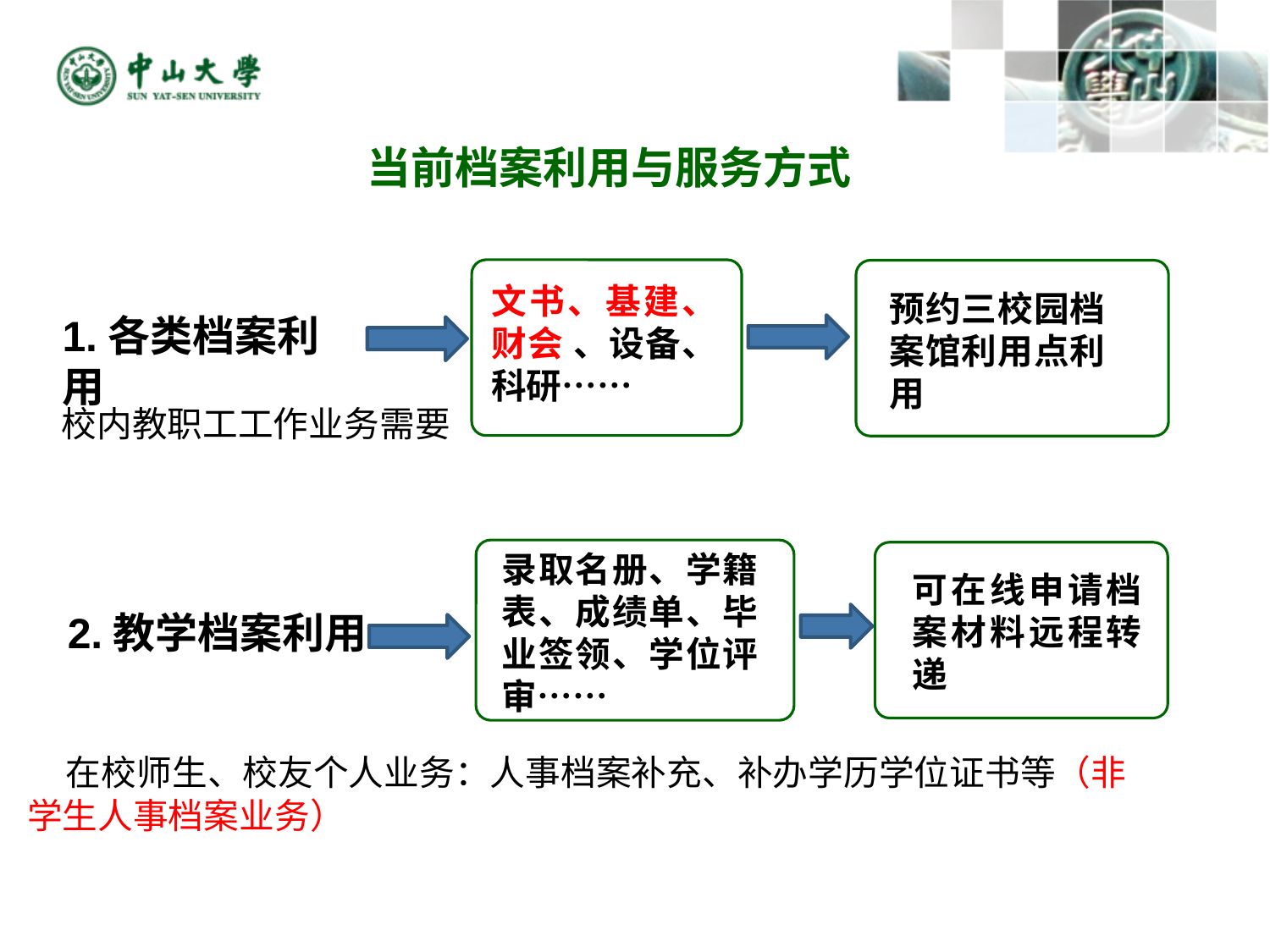

当前档案利用与服务方式

文书、基建、财会 、设备、科研……
预约三校园档案馆利用点利用
1.各类档案利用

校内教职工工作业务需要

录取名册、学籍表、成绩单、毕业签领、学位评审……

可在线申请档案材料远程转递
2.教学档案利用

   在校师生、校友个人业务：人事档案补充、补办学历学位证书等（非学生人事档案业务）
51